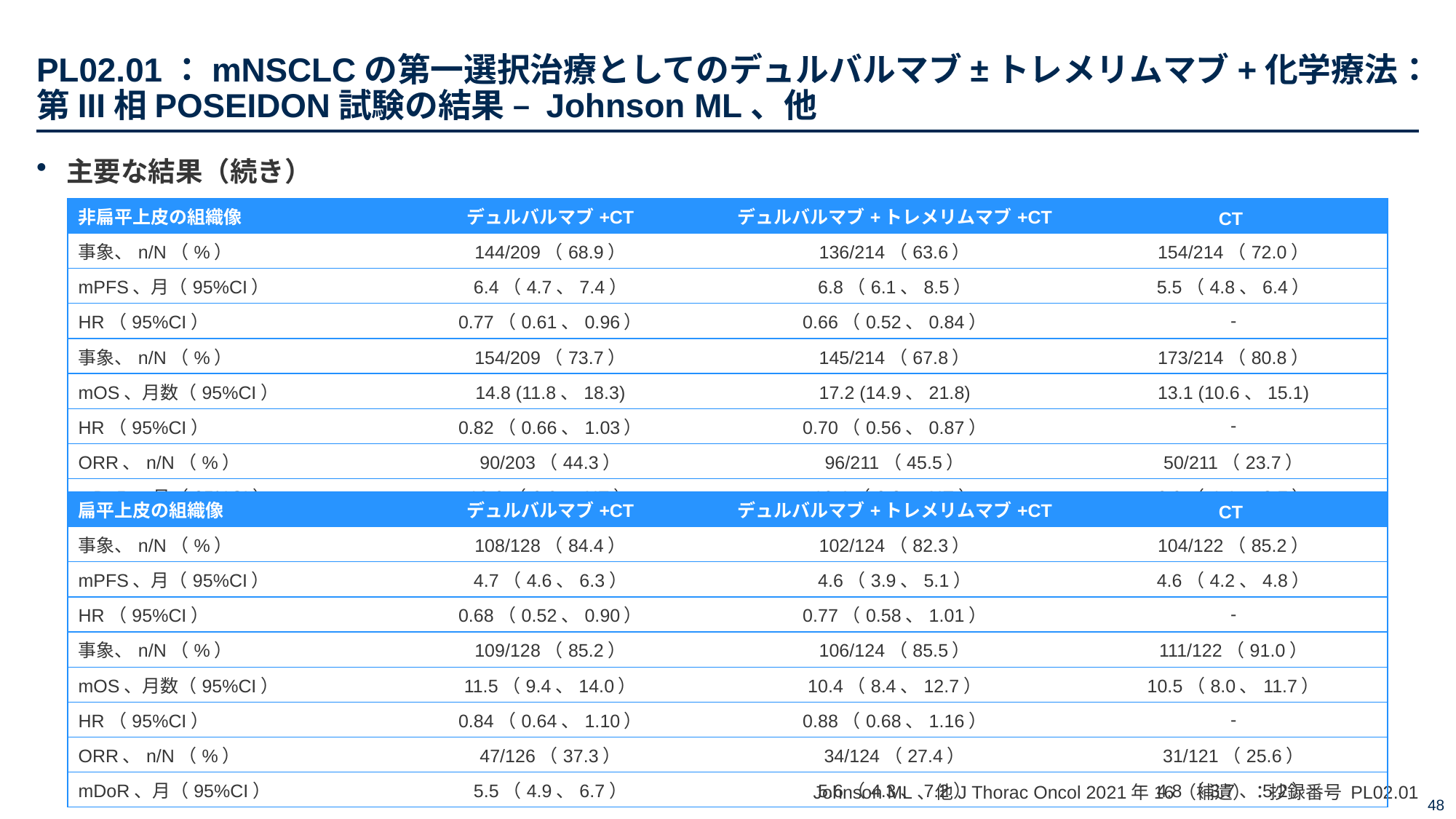

# PL02.01：mNSCLCの第一選択治療としてのデュルバルマブ±トレメリムマブ+化学療法：第III相POSEIDON試験の結果 – Johnson ML、他
主要な結果（続き）
| 非扁平上皮の組織像 | デュルバルマブ+CT | デュルバルマブ+トレメリムマブ+CT | CT |
| --- | --- | --- | --- |
| 事象、n/N（%） | 144/209（68.9） | 136/214（63.6） | 154/214（72.0） |
| mPFS、月（95%CI） | 6.4（4.7、7.4） | 6.8（6.1、8.5） | 5.5（4.8、6.4） |
| HR（95%CI） | 0.77（0.61、0.96） | 0.66（0.52、0.84） | - |
| 事象、n/N（%） | 154/209（73.7） | 145/214（67.8） | 173/214（80.8） |
| mOS、月数（95%CI） | 14.8 (11.8、18.3) | 17.2 (14.9、21.8) | 13.1 (10.6、15.1) |
| HR（95%CI） | 0.82（0.66、1.03） | 0.70（0.56、0.87） | - |
| ORR、n/N（%） | 90/203（44.3） | 96/211（45.5） | 50/211（23.7） |
| mDoR、月（95%CI） | 10.6（6.6、NE） | 16.4（9.3、NE） | 6.0（4.4、8.7） |
| 扁平上皮の組織像 | デュルバルマブ+CT | デュルバルマブ+トレメリムマブ+CT | CT |
| --- | --- | --- | --- |
| 事象、n/N（%） | 108/128（84.4） | 102/124（82.3） | 104/122（85.2） |
| mPFS、月（95%CI） | 4.7（4.6、6.3） | 4.6（3.9、5.1） | 4.6（4.2、4.8） |
| HR（95%CI） | 0.68（0.52、0.90） | 0.77（0.58、1.01） | - |
| 事象、n/N（%） | 109/128（85.2） | 106/124（85.5） | 111/122（91.0） |
| mOS、月数（95%CI） | 11.5（9.4、14.0） | 10.4（8.4、12.7） | 10.5（8.0、11.7） |
| HR（95%CI） | 0.84（0.64、1.10） | 0.88（0.68、1.16） | - |
| ORR、n/N（%） | 47/126（37.3） | 34/124（27.4） | 31/121（25.6） |
| mDoR、月（95%CI） | 5.5（4.9、6.7） | 5.6（4.3、7.2） | 4.8（3.7、5.2） |
Johnson ML、他J Thorac Oncol 2021年16（補遺）：抄録番号 PL02.01